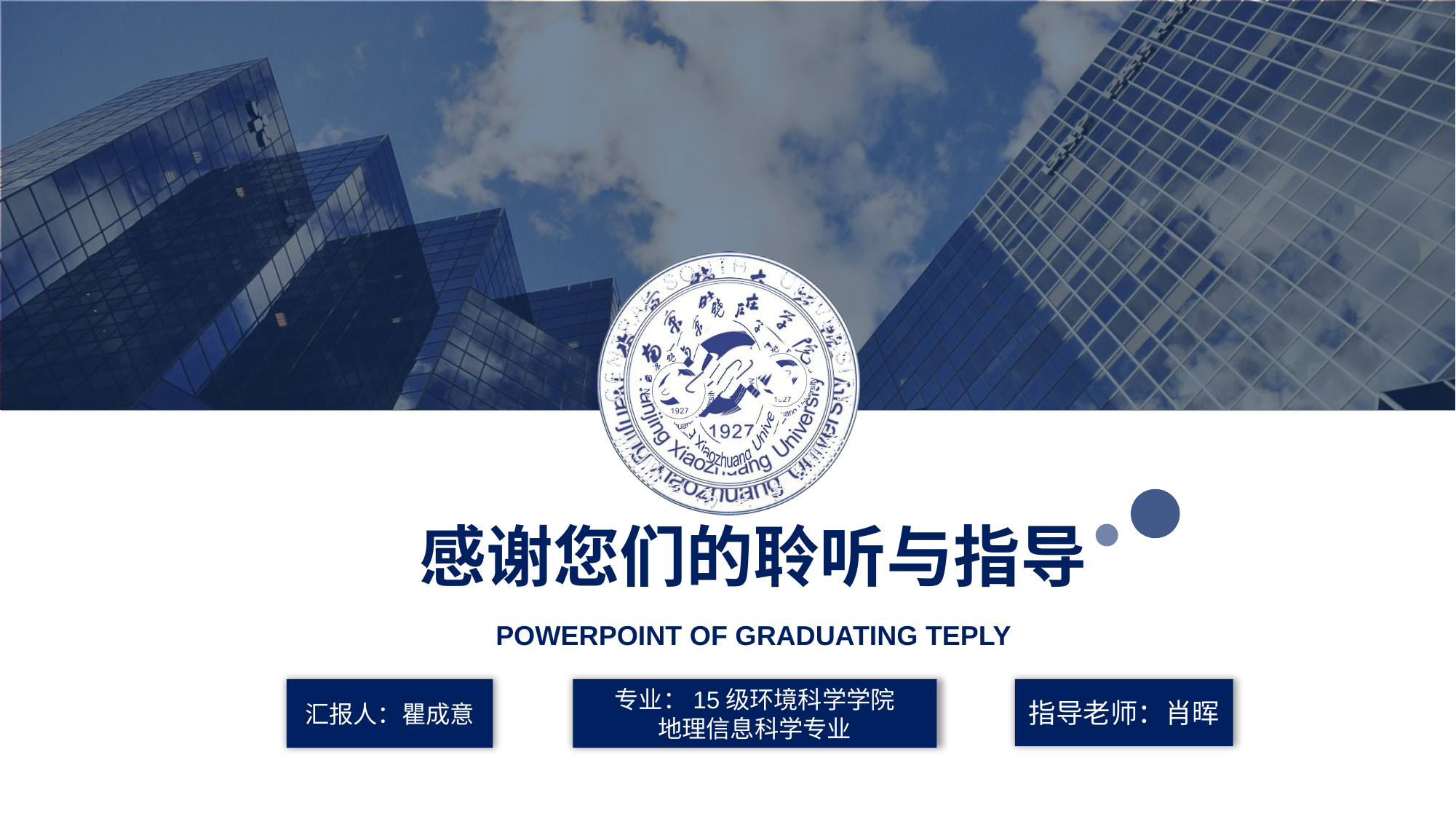

感谢您们的聆听与指导
POWERPOINT OF GRADUATING TEPLY
专业：15级环境科学学院
地理信息科学专业
指导老师：肖晖
汇报人：瞿成意